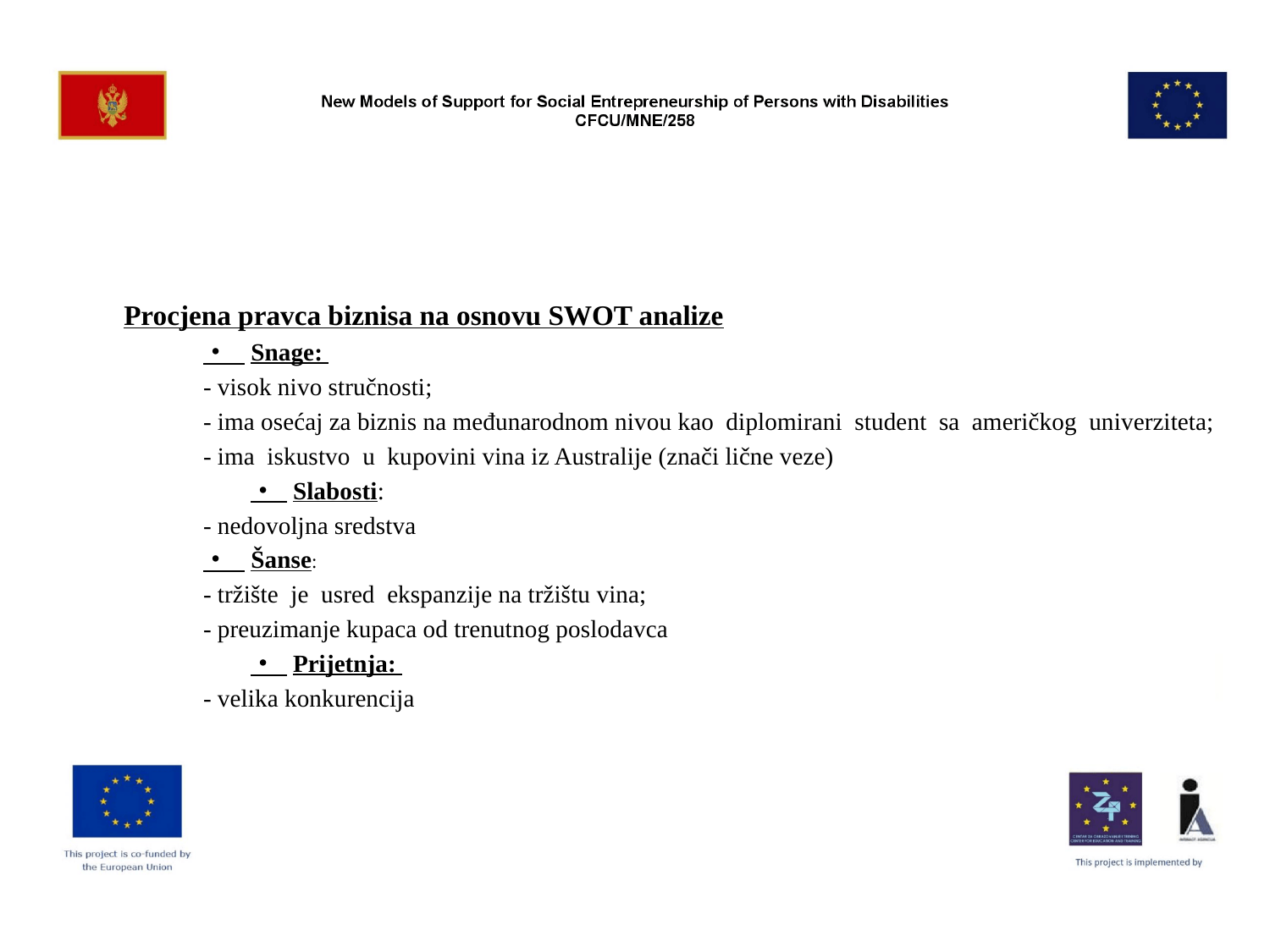

#
	Procjena pravca biznisa na osnovu SWOT analize
	・   Snage:
	- visok nivo stručnosti;
	- ima osećaj za biznis na međunarodnom nivou kao  diplomirani  student  sa  američkog  univerziteta;
	- ima  iskustvo  u  kupovini vina iz Australije (znači lične veze)
 		・  Slabosti:
	- nedovoljna sredstva
・   Šanse:
	- tržište  je  usred  ekspanzije na tržištu vina;
	- preuzimanje kupaca od trenutnog poslodavca
 		・  Prijetnja:
	- velika konkurencija